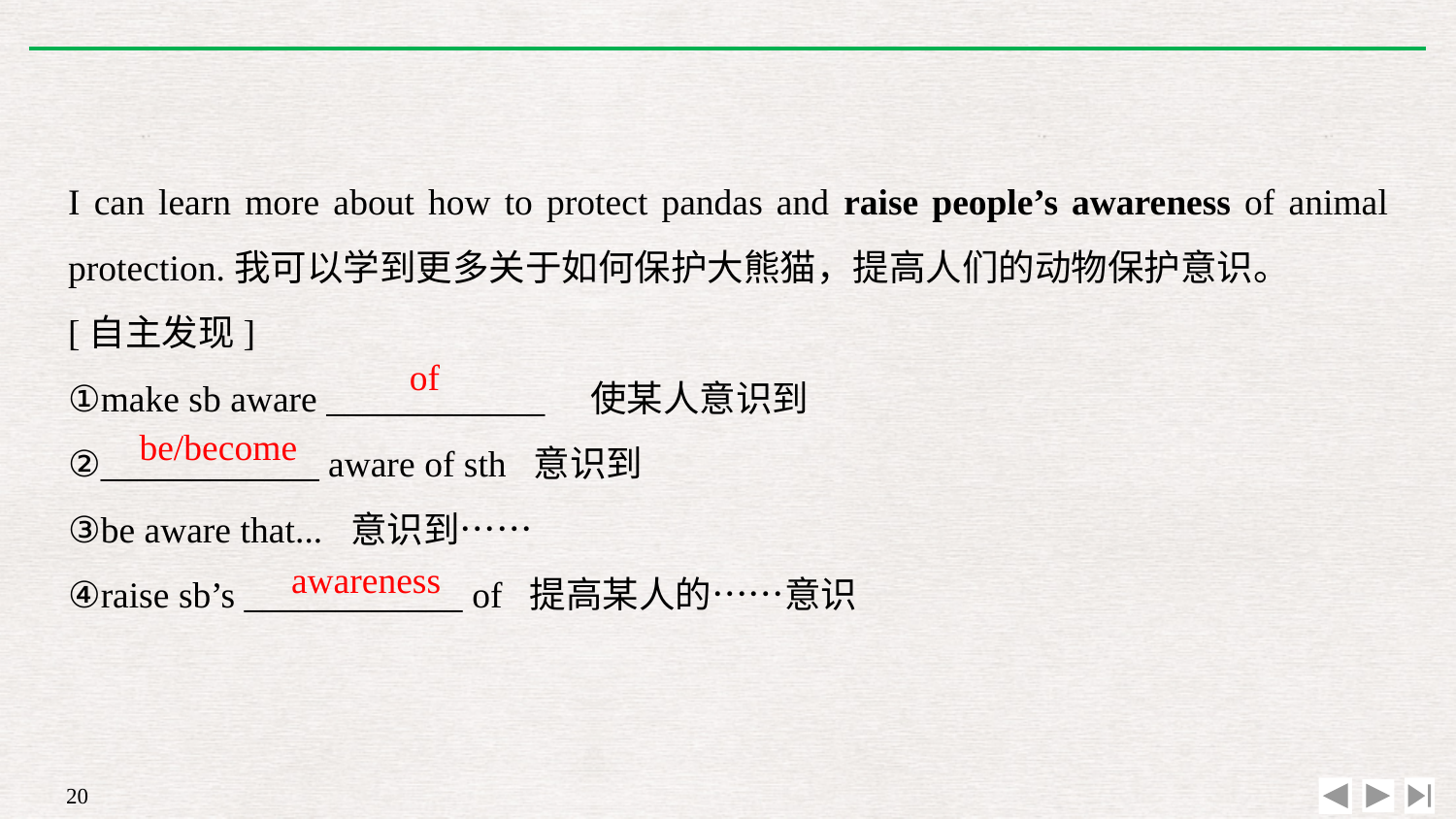

I can learn more about how to protect pandas and raise people’s awareness of animal protection.我可以学到更多关于如何保护大熊猫，提高人们的动物保护意识。
[自主发现]
①make sb aware ____________　使某人意识到
②____________ aware of sth  意识到
③be aware that...  意识到……
④raise sb’s ____________ of  提高某人的……意识
of
be/become
awareness